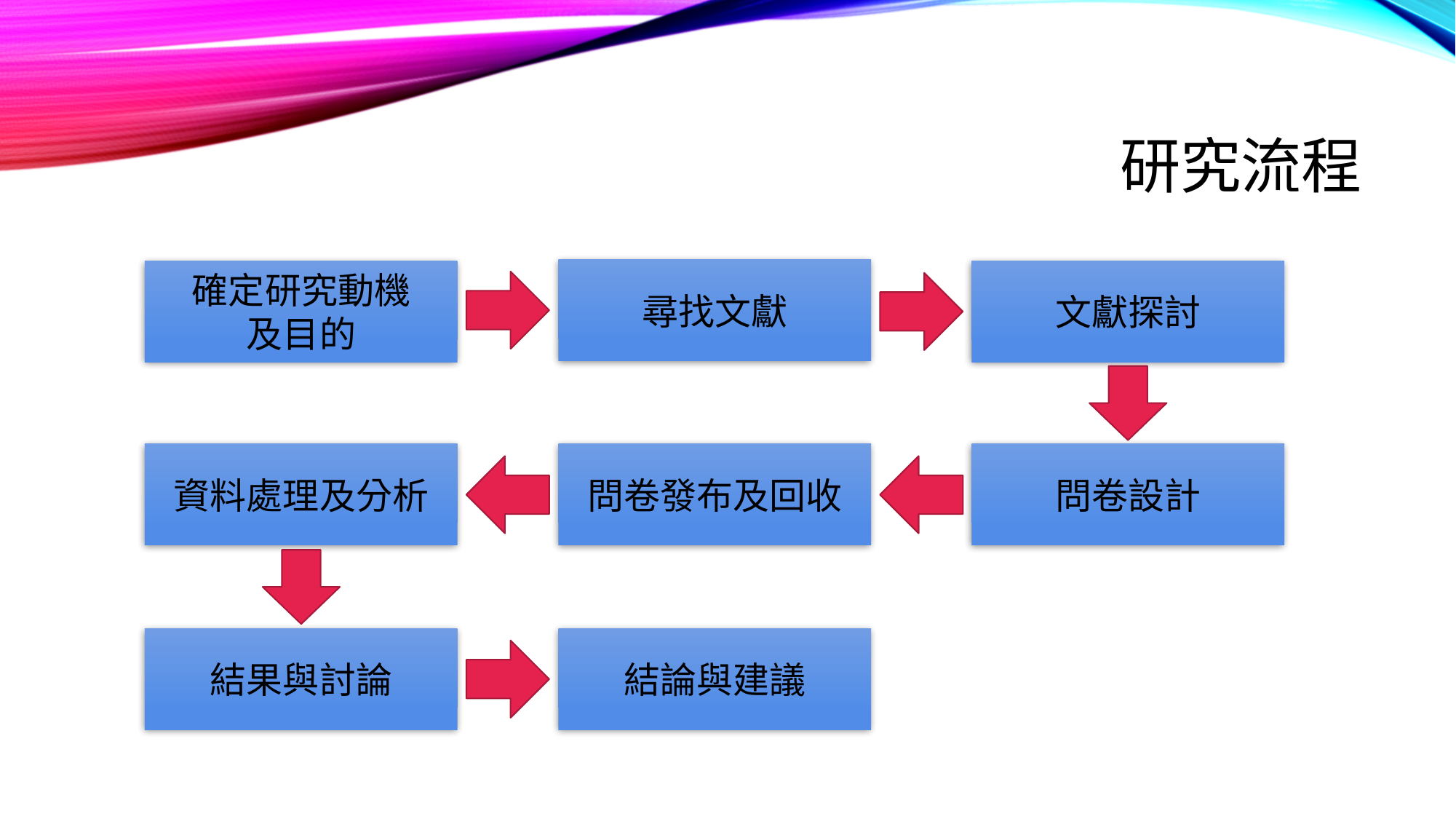

# 研究流程
尋找文獻
文獻探討
確定研究動機
及目的

資料處理及分析
問卷發布及回收
問卷設計

結果與討論
結論與建議